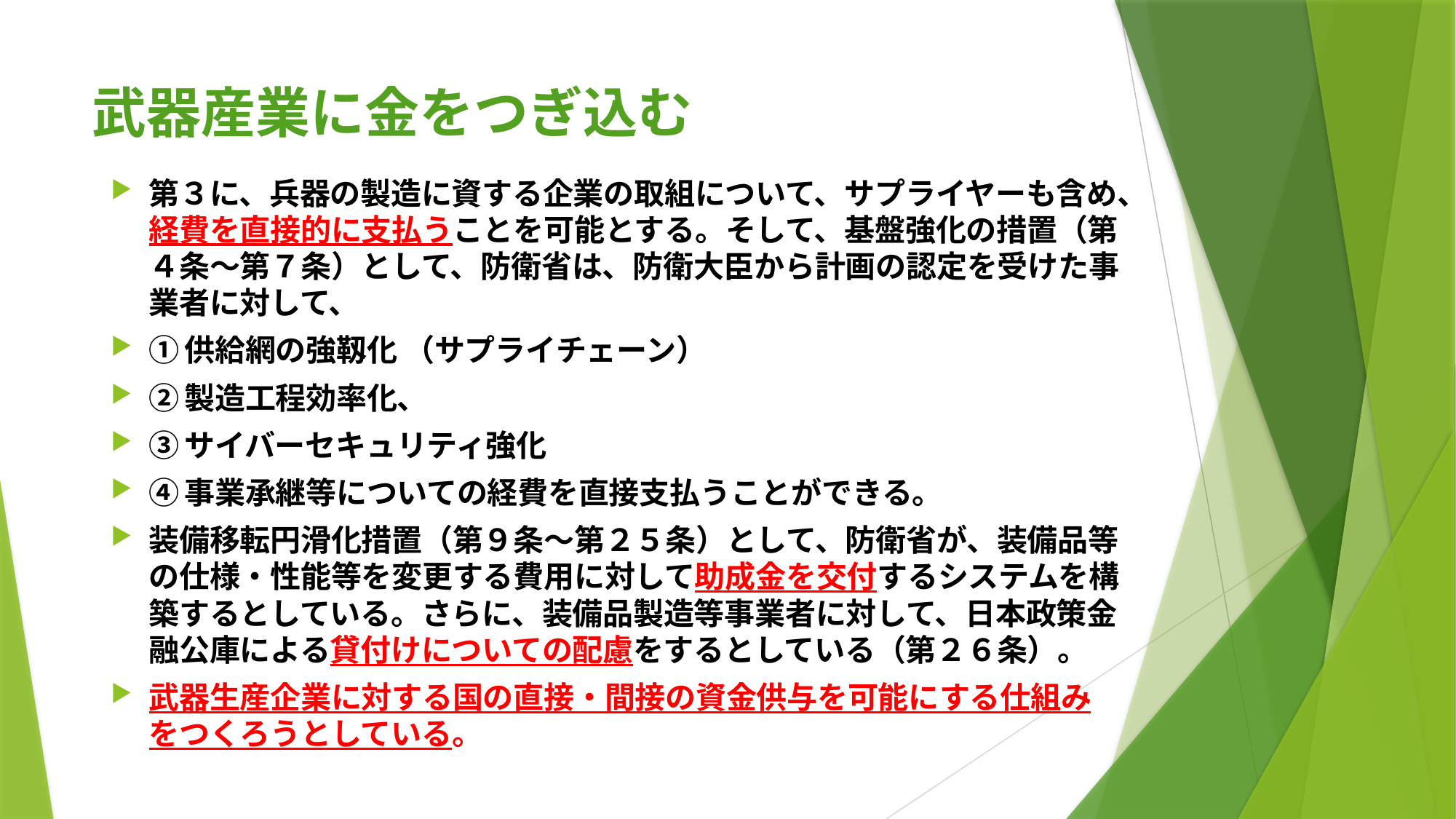

# 武器産業に金をつぎ込む
第３に、兵器の製造に資する企業の取組について、サプライヤーも含め、経費を直接的に支払うことを可能とする。そして、基盤強化の措置（第４条～第７条）として、防衛省は、防衛大臣から計画の認定を受けた事業者に対して、
①供給網の強靱化 （サプライチェーン）
②製造工程効率化、
③サイバーセキュリティ強化
④事業承継等についての経費を直接支払うことができる。
装備移転円滑化措置（第９条～第２５条）として、防衛省が、装備品等の仕様・性能等を変更する費用に対して助成金を交付するシステムを構築するとしている。さらに、装備品製造等事業者に対して、日本政策金融公庫による貸付けについての配慮をするとしている（第２６条）。
武器生産企業に対する国の直接・間接の資金供与を可能にする仕組みをつくろうとしている。
20